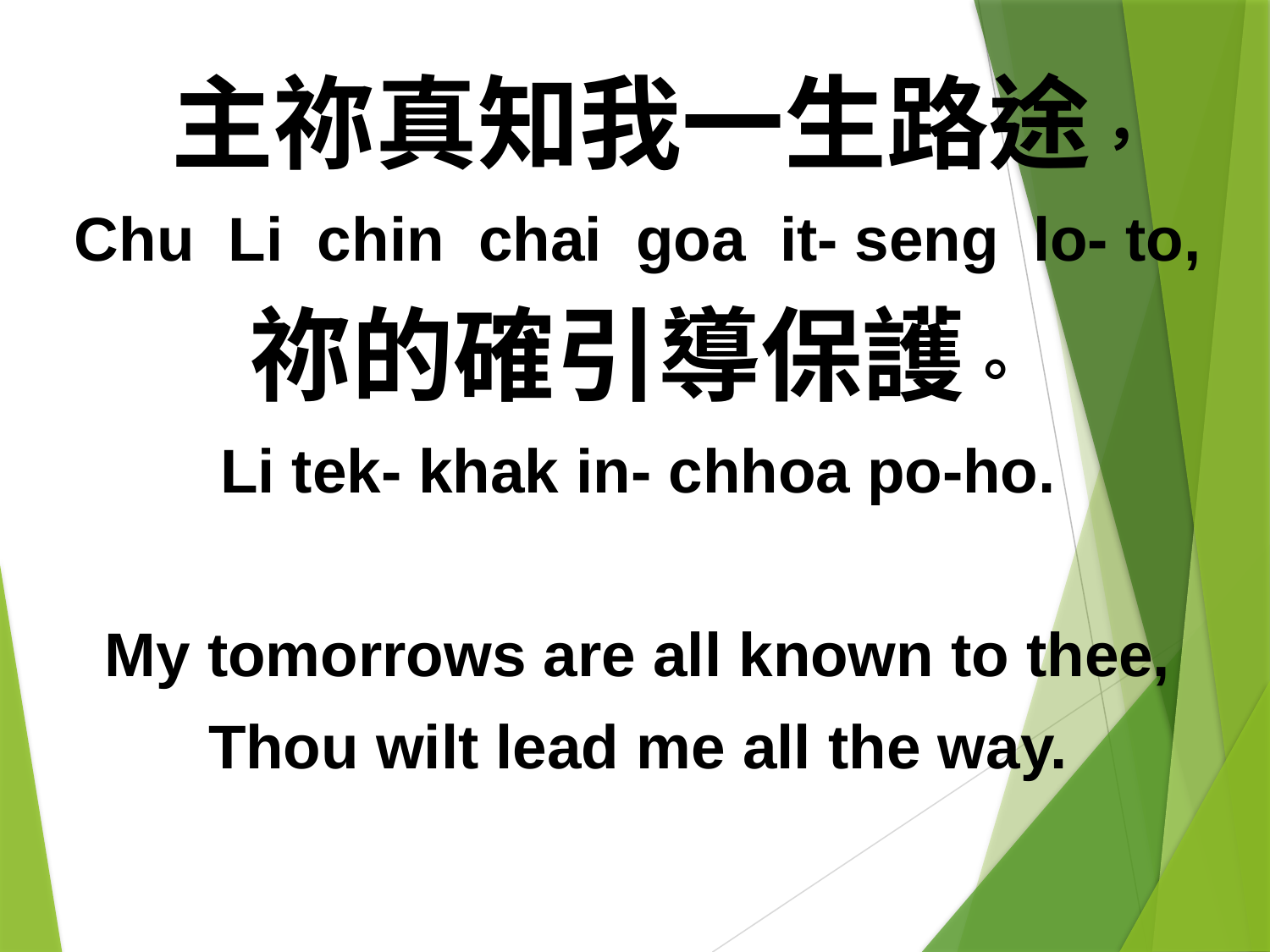

主祢真知我一生路途，
Chu  Li  chin  chai  goa  it- seng  lo- to,
祢的確引導保護。
Li tek- khak in- chhoa po-ho.

My tomorrows are all known to thee,
Thou wilt lead me all the way.